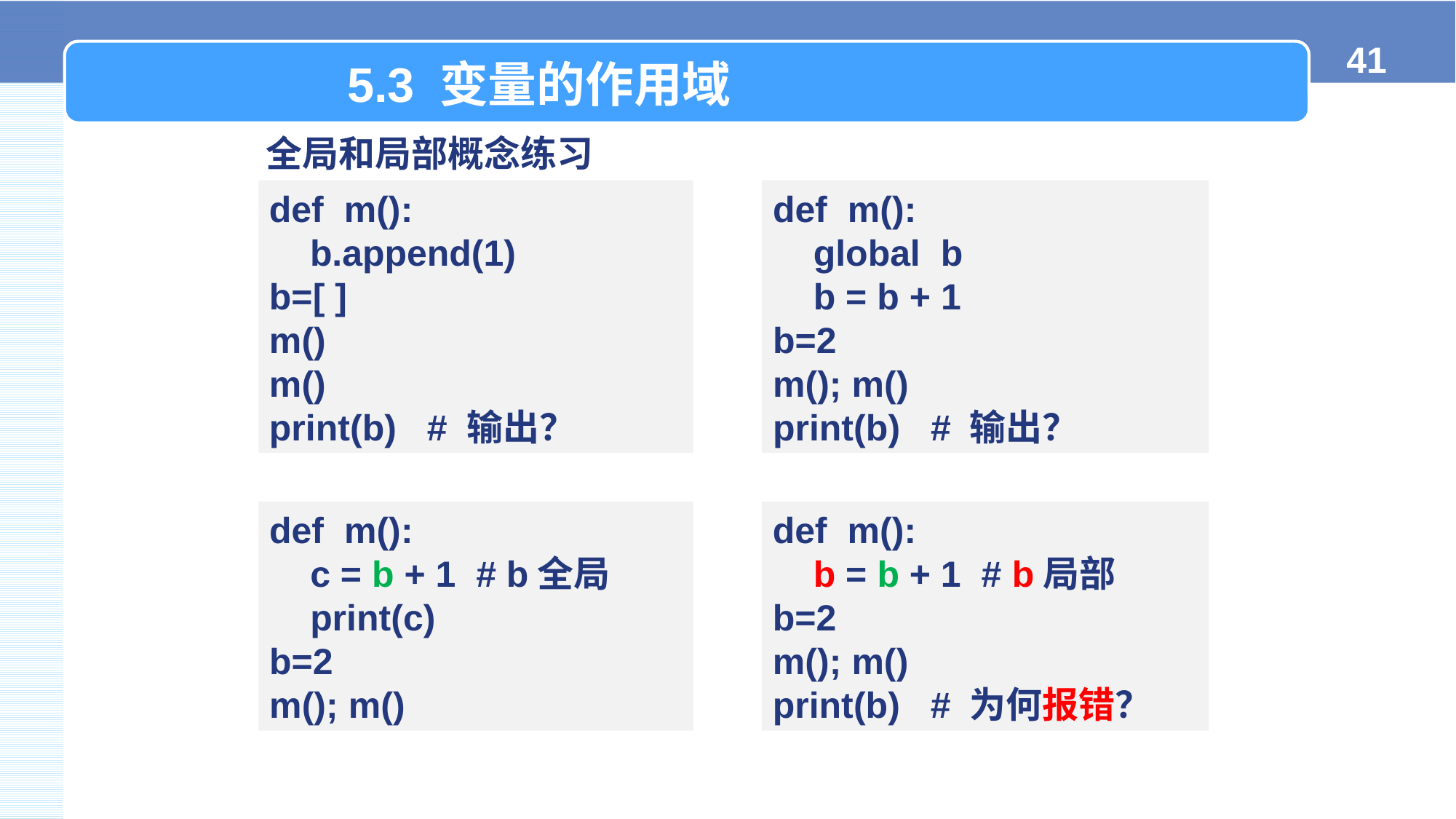

5.3 变量的作用域
全局和局部概念练习
def  m():
    b.append(1)
b=[ ]
m()
m()
print(b)   # 输出？
def  m():
    global  b
    b = b + 1
b=2
m(); m()
print(b)   # 输出？
def  m():
    c = b + 1  # b全局
    print(c)
b=2
m(); m()
def  m():
    b = b + 1  # b局部
b=2
m(); m()
print(b)   # 为何报错？